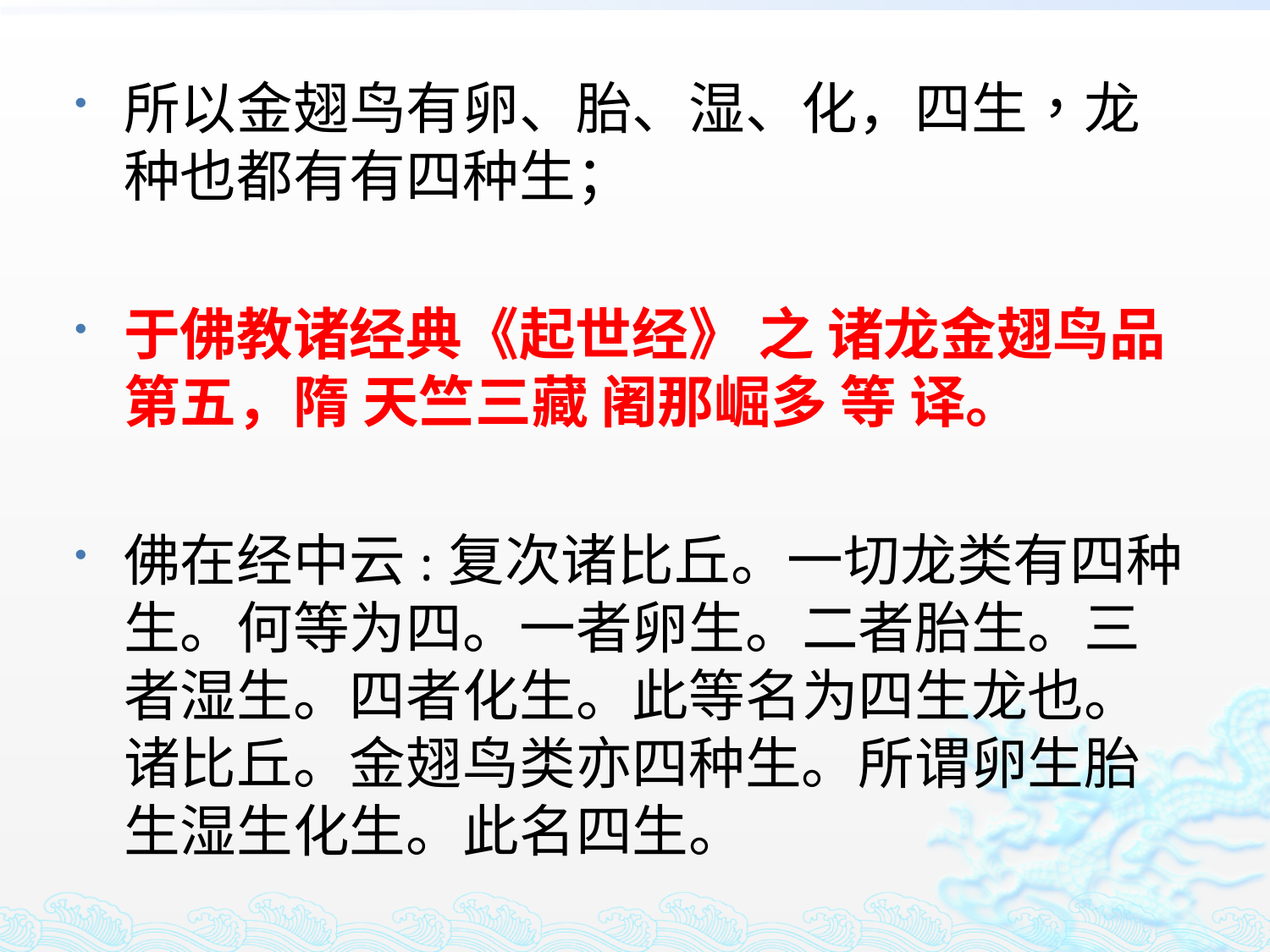

所以金翅鸟有卵、胎、湿、化，四生，龙种也都有有四种生；

于佛教诸经典《起世经》 之 诸龙金翅鸟品第五，隋 天竺三藏 阇那崛多 等 译。

佛在经中云:复次诸比丘。一切龙类有四种生。何等为四。一者卵生。二者胎生。三者湿生。四者化生。此等名为四生龙也。诸比丘。金翅鸟类亦四种生。所谓卵生胎生湿生化生。此名四生。